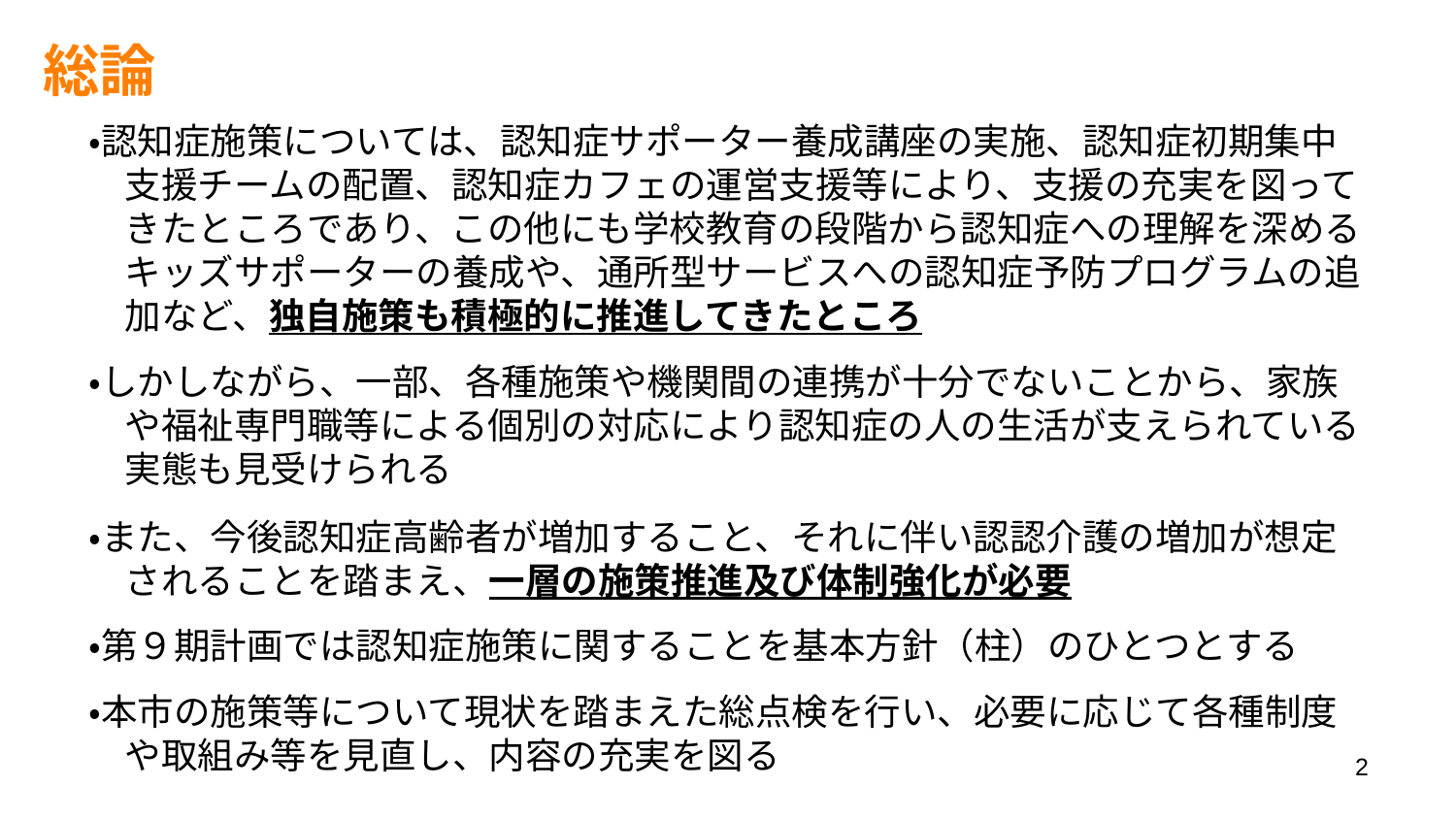

総論
・認知症施策については、認知症サポーター養成講座の実施、認知症初期集中
　支援チームの配置、認知症カフェの運営支援等により、支援の充実を図って
　きたところであり、この他にも学校教育の段階から認知症への理解を深める
　キッズサポーターの養成や、通所型サービスへの認知症予防プログラムの追
　加など、独自施策も積極的に推進してきたところ

・しかしながら、一部、各種施策や機関間の連携が十分でないことから、家族
　や福祉専門職等による個別の対応により認知症の人の生活が支えられている
　実態も見受けられる

・また、今後認知症高齢者が増加すること、それに伴い認認介護の増加が想定
　されることを踏まえ、一層の施策推進及び体制強化が必要

・第９期計画では認知症施策に関することを基本方針（柱）のひとつとする

・本市の施策等について現状を踏まえた総点検を行い、必要に応じて各種制度
　や取組み等を見直し、内容の充実を図る
2